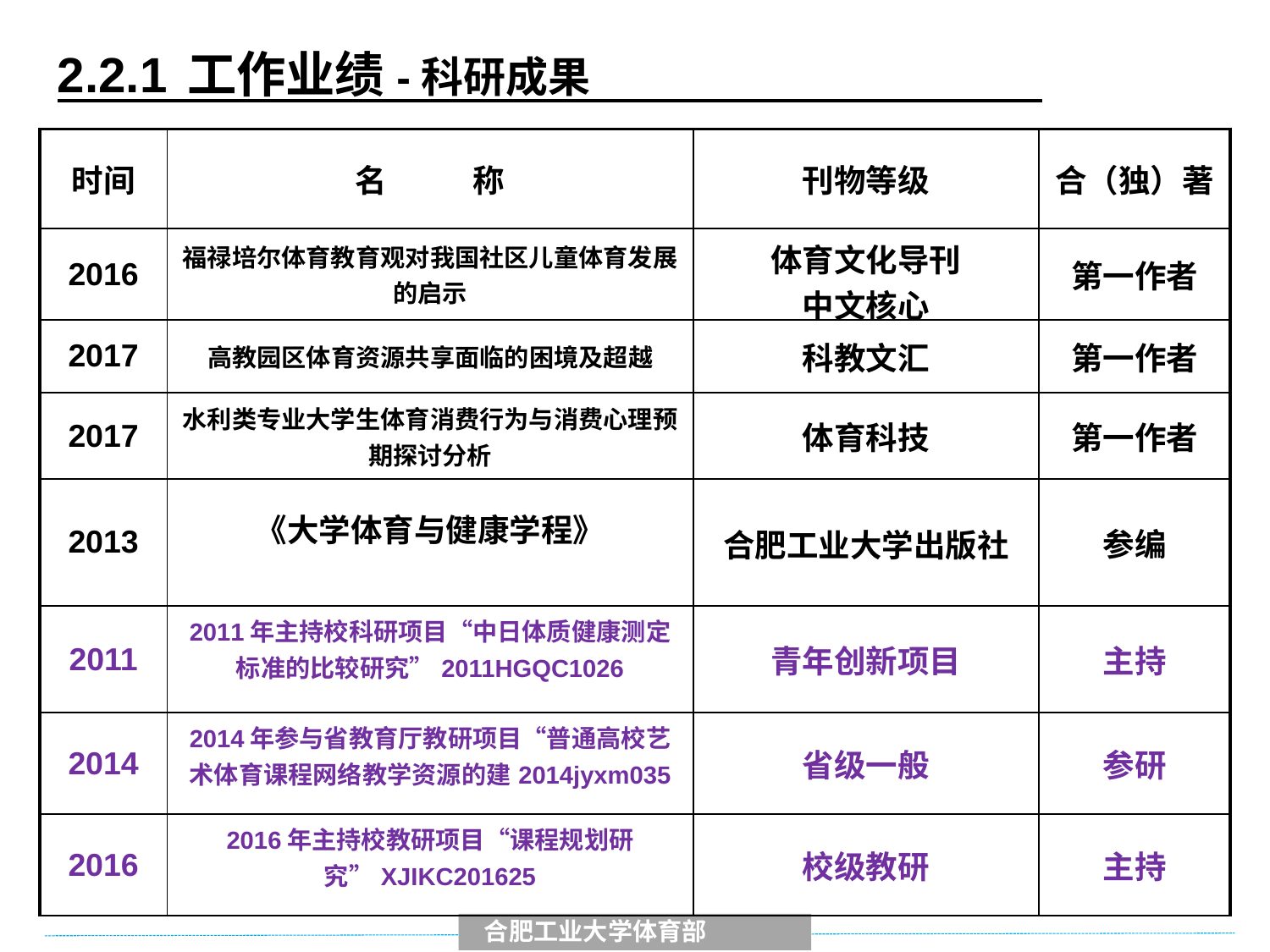

2.2.1 工作业绩-科研成果
| 时间 | 名 称 | 刊物等级 | 合（独）著 |
| --- | --- | --- | --- |
| 2016 | 福禄培尔体育教育观对我国社区儿童体育发展的启示 | 体育文化导刊 中文核心 | 第一作者 |
| 2017 | 高教园区体育资源共享面临的困境及超越 | 科教文汇 | 第一作者 |
| 2017 | 水利类专业大学生体育消费行为与消费心理预期探讨分析 | 体育科技 | 第一作者 |
| 2013 | 《大学体育与健康学程》 | 合肥工业大学出版社 | 参编 |
| 2011 | 2011年主持校科研项目“中日体质健康测定标准的比较研究”2011HGQC1026 | 青年创新项目 | 主持 |
| 2014 | 2014年参与省教育厅教研项目“普通高校艺 术体育课程网络教学资源的建2014jyxm035 | 省级一般 | 参研 |
| 2016 | 2016年主持校教研项目“课程规划研究”XJIKC201625 | 校级教研 | 主持 |

 合肥工业大学体育部